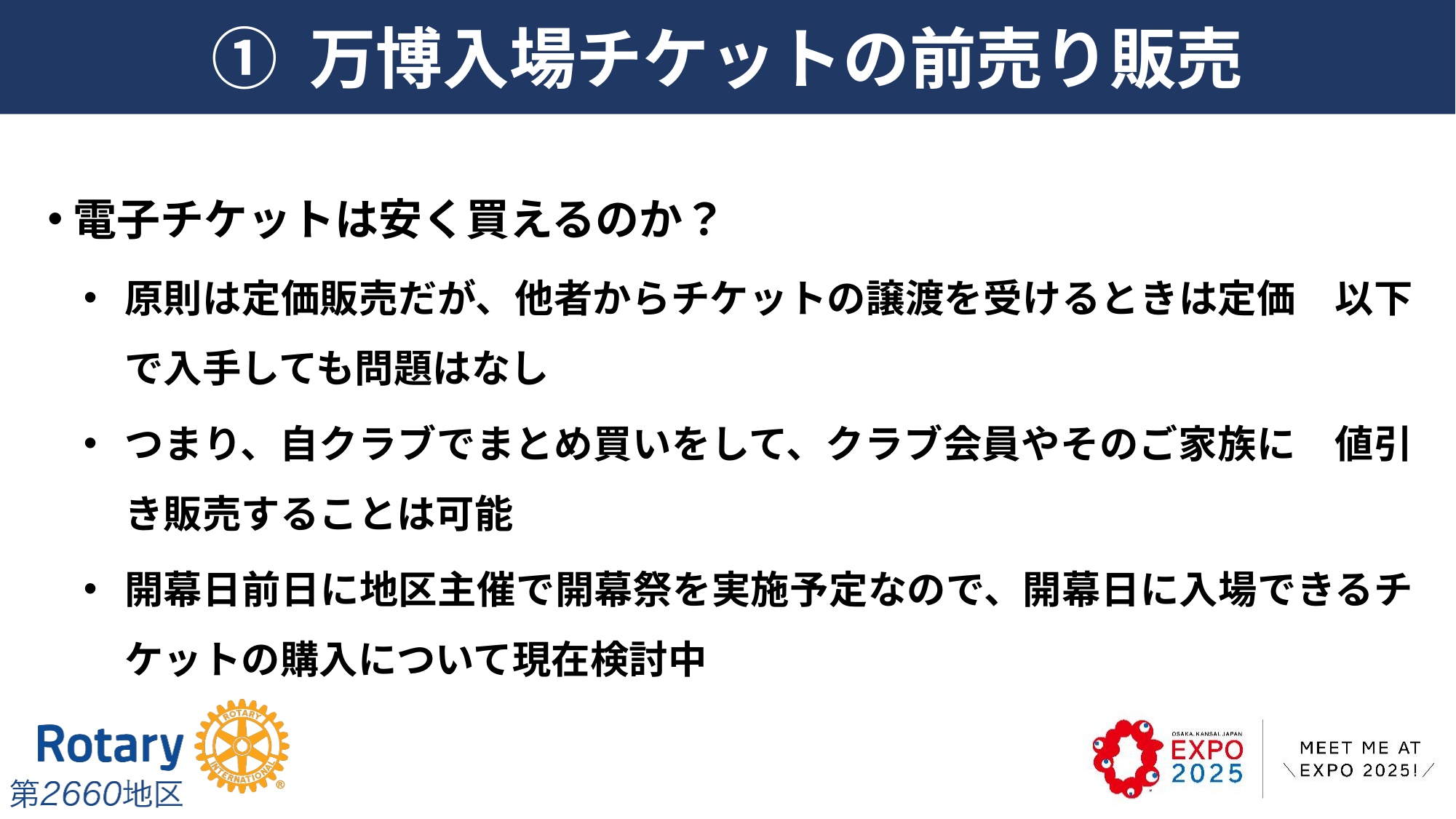

# ① 万博入場チケットの前売り販売
電子チケットは安く買えるのか？
原則は定価販売だが、他者からチケットの譲渡を受けるときは定価　以下で入手しても問題はなし
つまり、自クラブでまとめ買いをして、クラブ会員やそのご家族に　値引き販売することは可能
開幕日前日に地区主催で開幕祭を実施予定なので、開幕日に入場できるチケットの購入について現在検討中